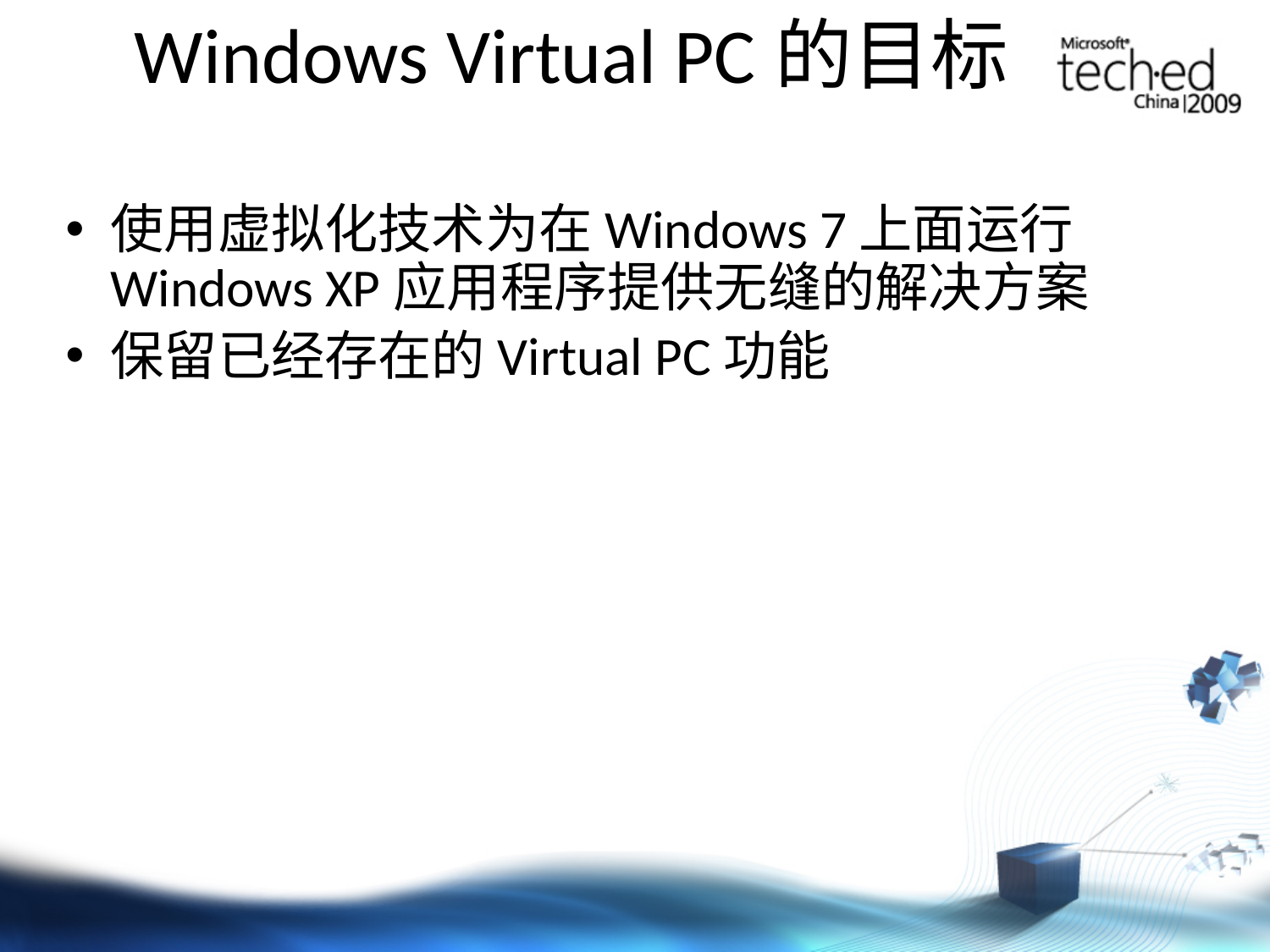

# Windows Virtual PC的目标
使用虚拟化技术为在Windows 7上面运行Windows XP应用程序提供无缝的解决方案
保留已经存在的Virtual PC功能